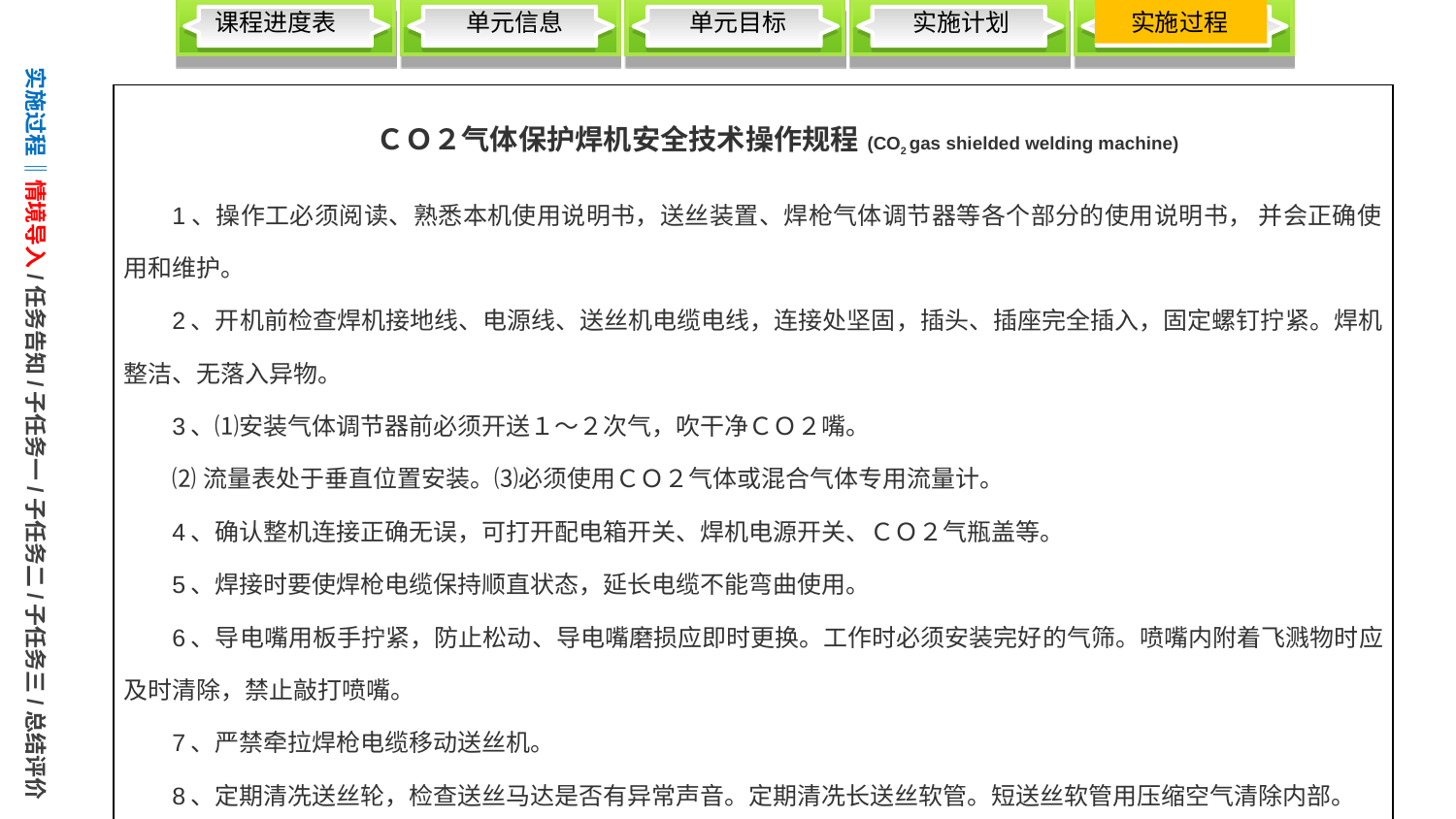

实施过程‖情境导入/任务告知/子任务一/子任务二/子任务三/总结评价

课程进度表
 单元信息
  单元目标
   实施计划
   实施过程

| ＣＯ２气体保护焊机安全技术操作规程(CO2 gas shielded welding machine) 1、操作工必须阅读、熟悉本机使用说明书，送丝装置、焊枪气体调节器等各个部分的使用说明书， 并会正确使用和维护。 2、开机前检查焊机接地线、电源线、送丝机电缆电线，连接处坚固，插头、插座完全插入，固定螺钉拧紧。焊机整洁、无落入异物。 3、⑴安装气体调节器前必须开送１～２次气，吹干净ＣＯ２嘴。 ⑵流量表处于垂直位置安装。⑶必须使用ＣＯ２气体或混合气体专用流量计。 4、确认整机连接正确无误，可打开配电箱开关、焊机电源开关、ＣＯ２气瓶盖等。 5、焊接时要使焊枪电缆保持顺直状态，延长电缆不能弯曲使用。 6、导电嘴用板手拧紧，防止松动、导电嘴磨损应即时更换。工作时必须安装完好的气筛。喷嘴内附着飞溅物时应及时清除，禁止敲打喷嘴。 7、严禁牵拉焊枪电缆移动送丝机。 8、定期清冼送丝轮，检查送丝马达是否有异常声音。定期清冼长送丝软管。短送丝软管用压缩空气清除内部。 9、每６个月定期用压缩空气（不含水份）清除一次焊枪内部粉尘、擦净附着油脂类污物。 |
| --- |
13